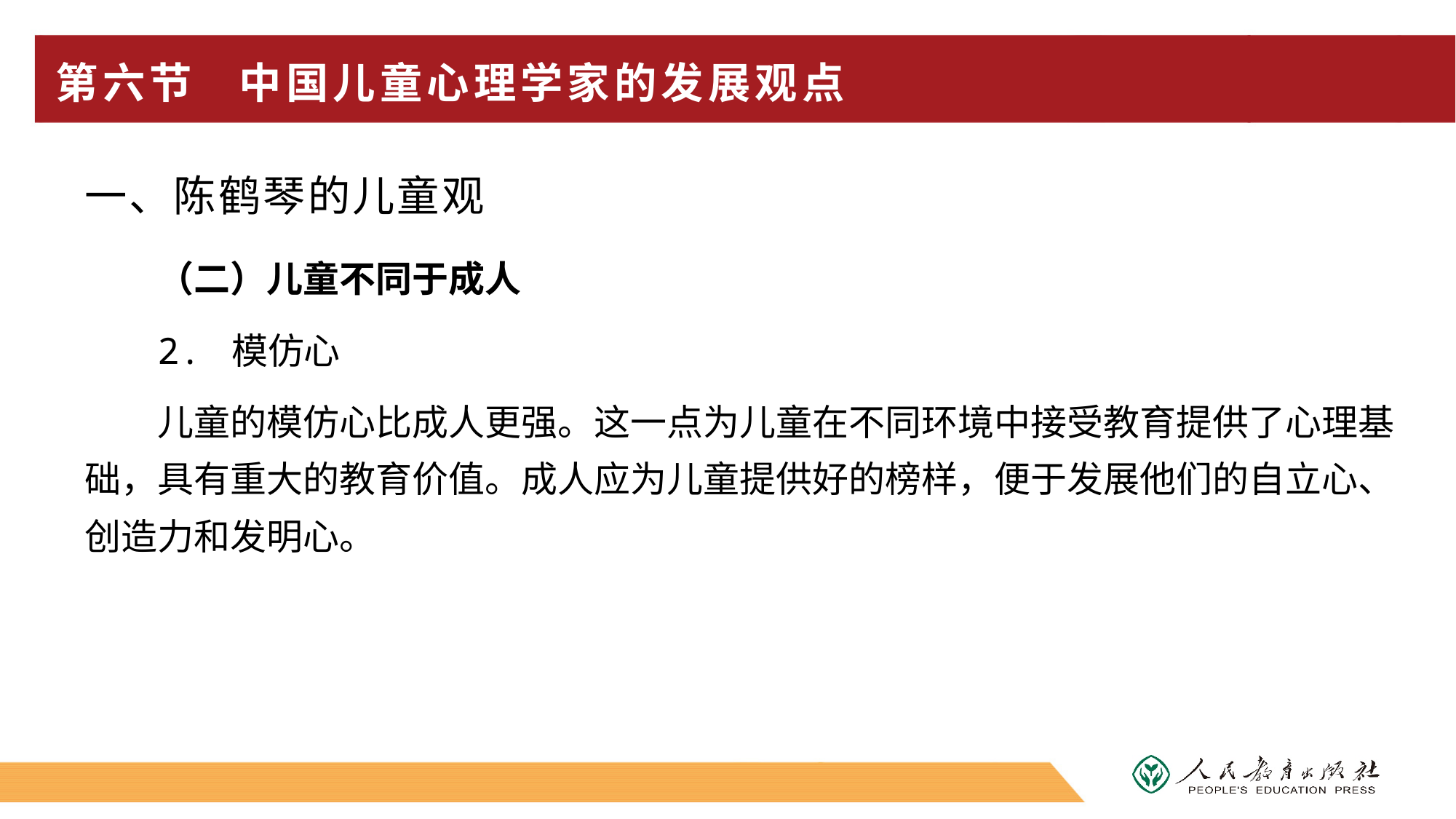

# 第六节   中国儿童心理学家的发展观点
一、陈鹤琴的儿童观
（二）儿童不同于成人
2. 模仿心
儿童的模仿心比成人更强。这一点为儿童在不同环境中接受教育提供了心理基础，具有重大的教育价值。成人应为儿童提供好的榜样，便于发展他们的自立心、创造力和发明心。